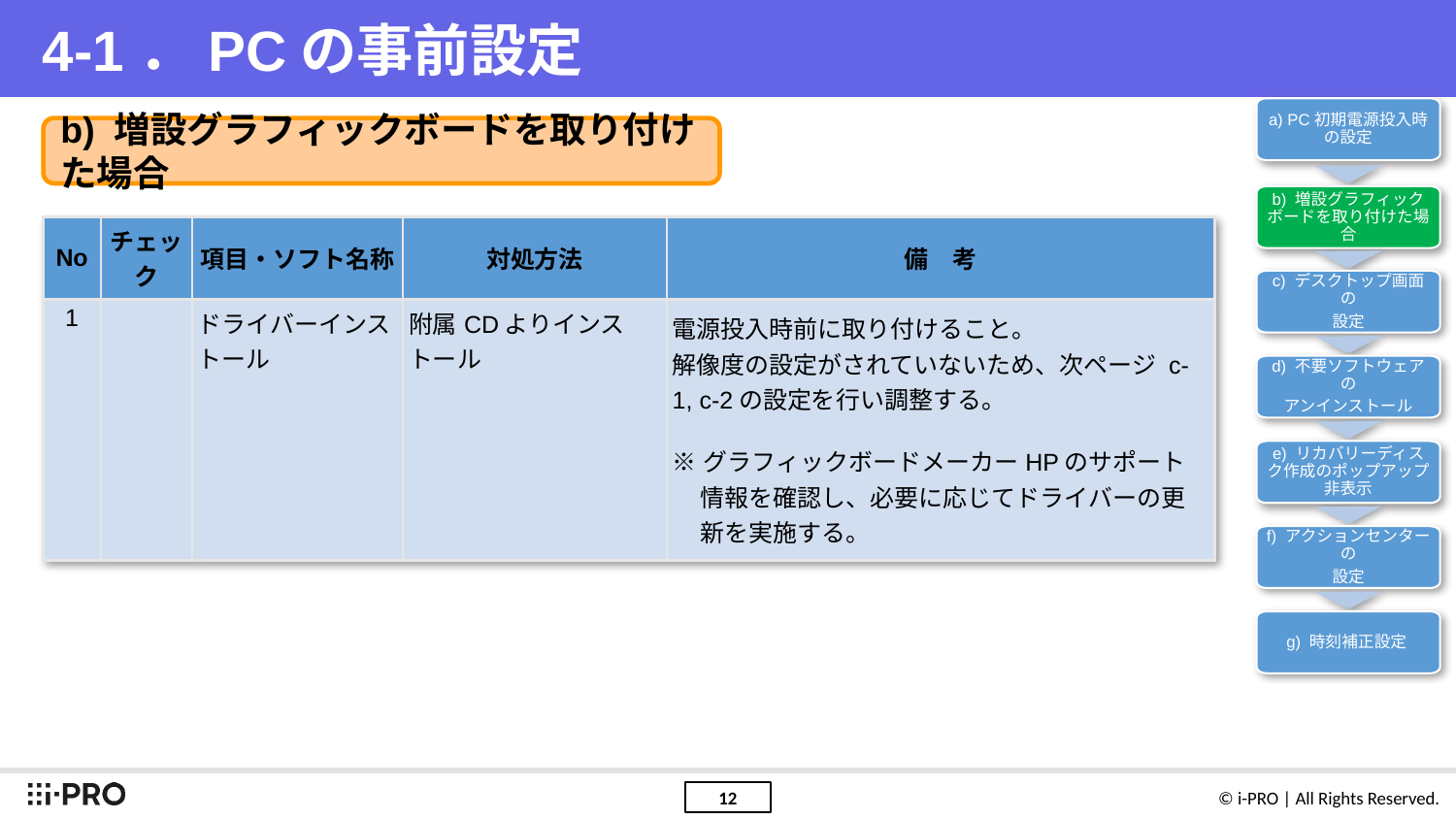

# 4-1．PCの事前設定
a) PC初期電源投入時の設定

b) 増設グラフィックボードを取り付けた場合

c) デスクトップ画面の
設定

d) 不要ソフトウェアの
アンインストール

e) リカバリーディスク作成のポップアップ非表示

f) アクションセンターの
設定

g) 時刻補正設定
b) 増設グラフィックボードを取り付けた場合
| No | チェック | 項目・ソフト名称 | 対処方法 | 備　考 |
| --- | --- | --- | --- | --- |
| 1 |  | ドライバーインストール | 附属CDよりインストール | 電源投⼊時前に取り付けること。 解像度の設定がされていないため、次ページ c-1, c-2の設定を⾏い調整する。 ※グラフィックボードメーカーHPのサポート情報を確認し、必要に応じてドライバーの更新を実施する。 |